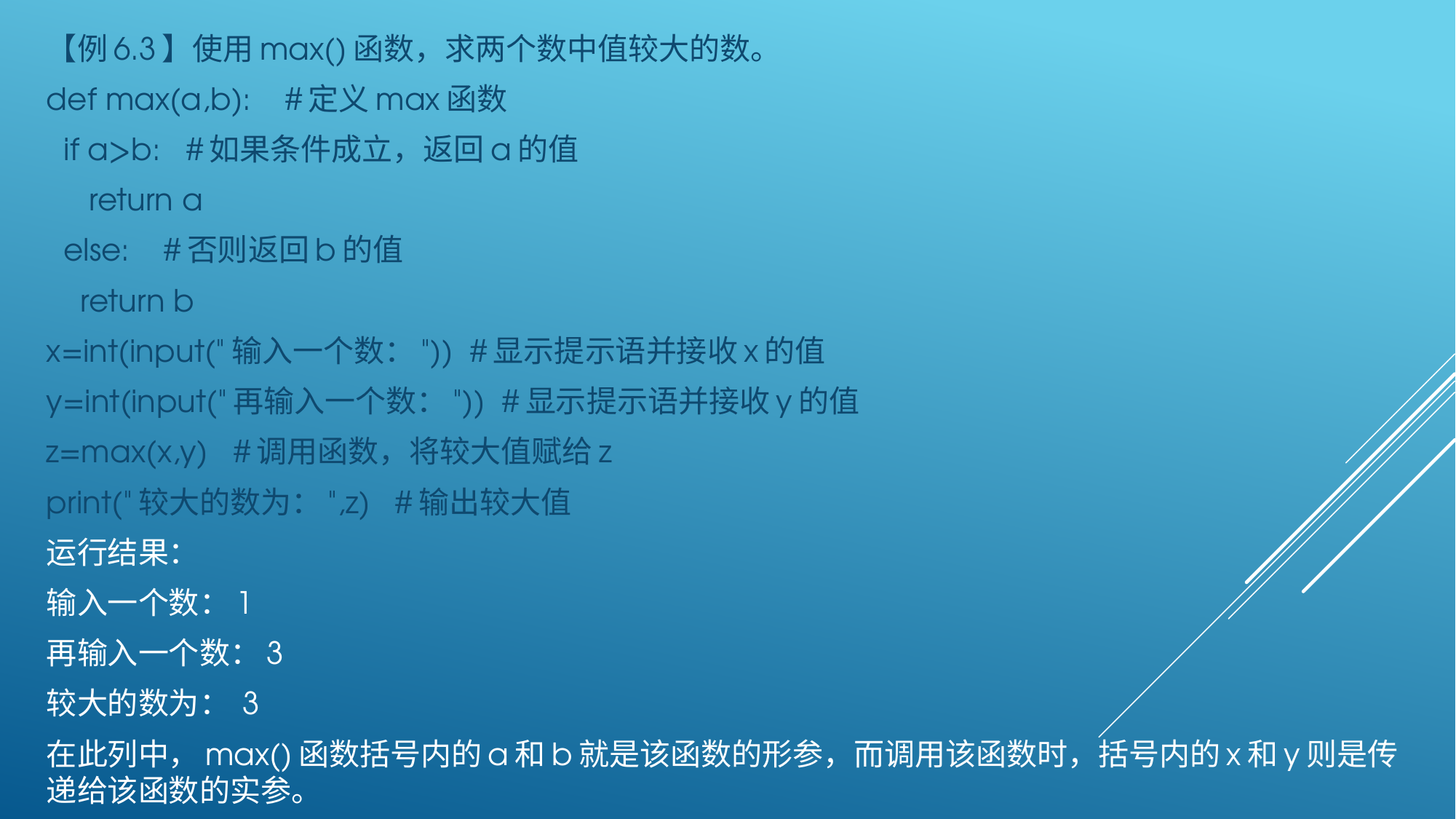

【例6.3】使用max()函数，求两个数中值较大的数。
def max(a,b):    #定义max函数
  if a>b:   #如果条件成立，返回a的值
     return a
  else:    #否则返回b的值
    return b
x=int(input("输入一个数："))  #显示提示语并接收x的值
y=int(input("再输入一个数："))  #显示提示语并接收y的值
z=max(x,y)   #调用函数，将较大值赋给z
print("较大的数为：",z)   #输出较大值
运行结果：
输入一个数：1
再输入一个数：3
较大的数为： 3
在此列中，max()函数括号内的a和b就是该函数的形参，而调用该函数时，括号内的x和y则是传递给该函数的实参。